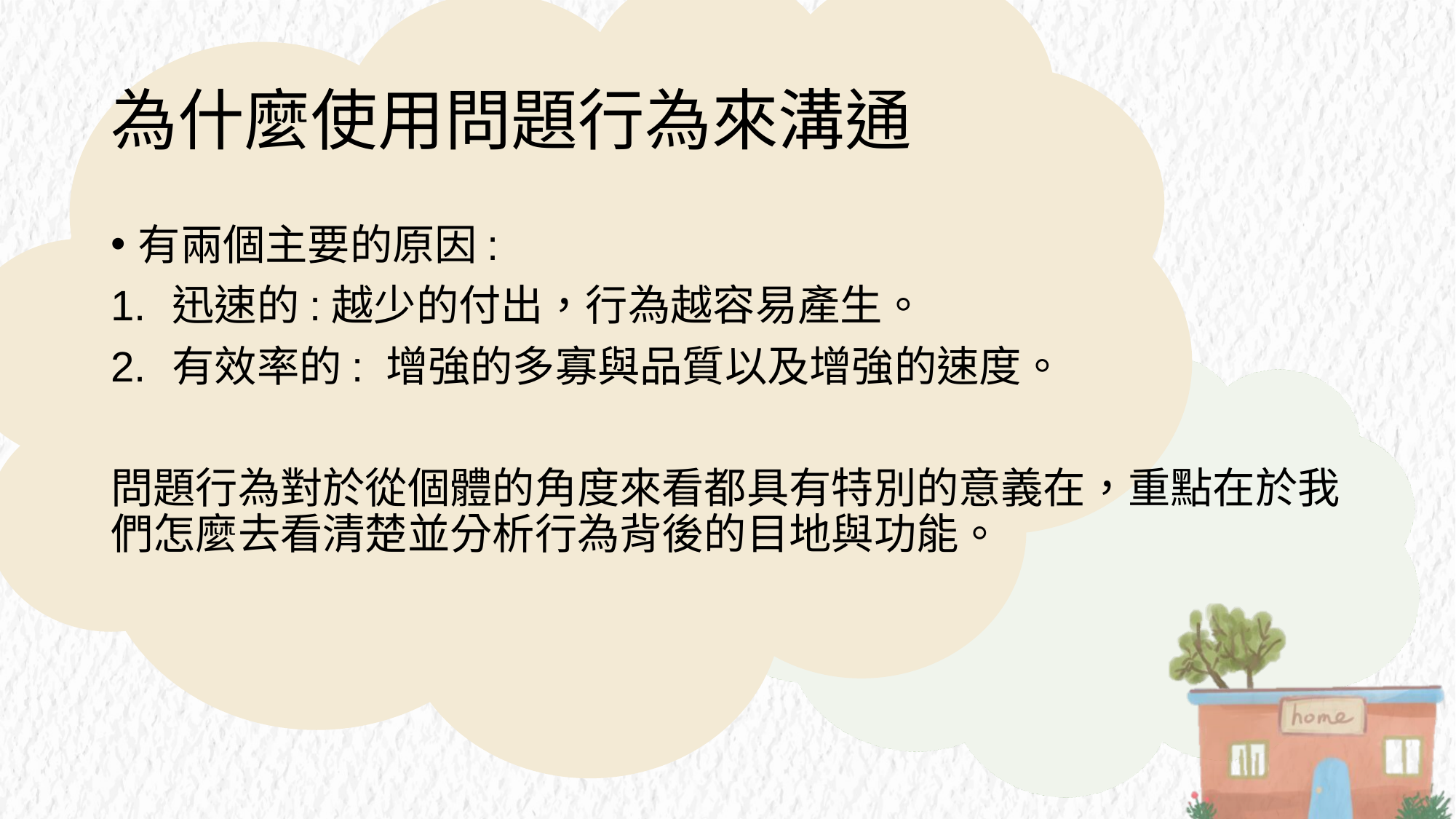

# 為什麼使用問題行為來溝通
有兩個主要的原因:
迅速的:越少的付出，行為越容易產生。
有效率的: 增強的多寡與品質以及增強的速度。

問題行為對於從個體的角度來看都具有特別的意義在，重點在於我們怎麼去看清楚並分析行為背後的目地與功能。